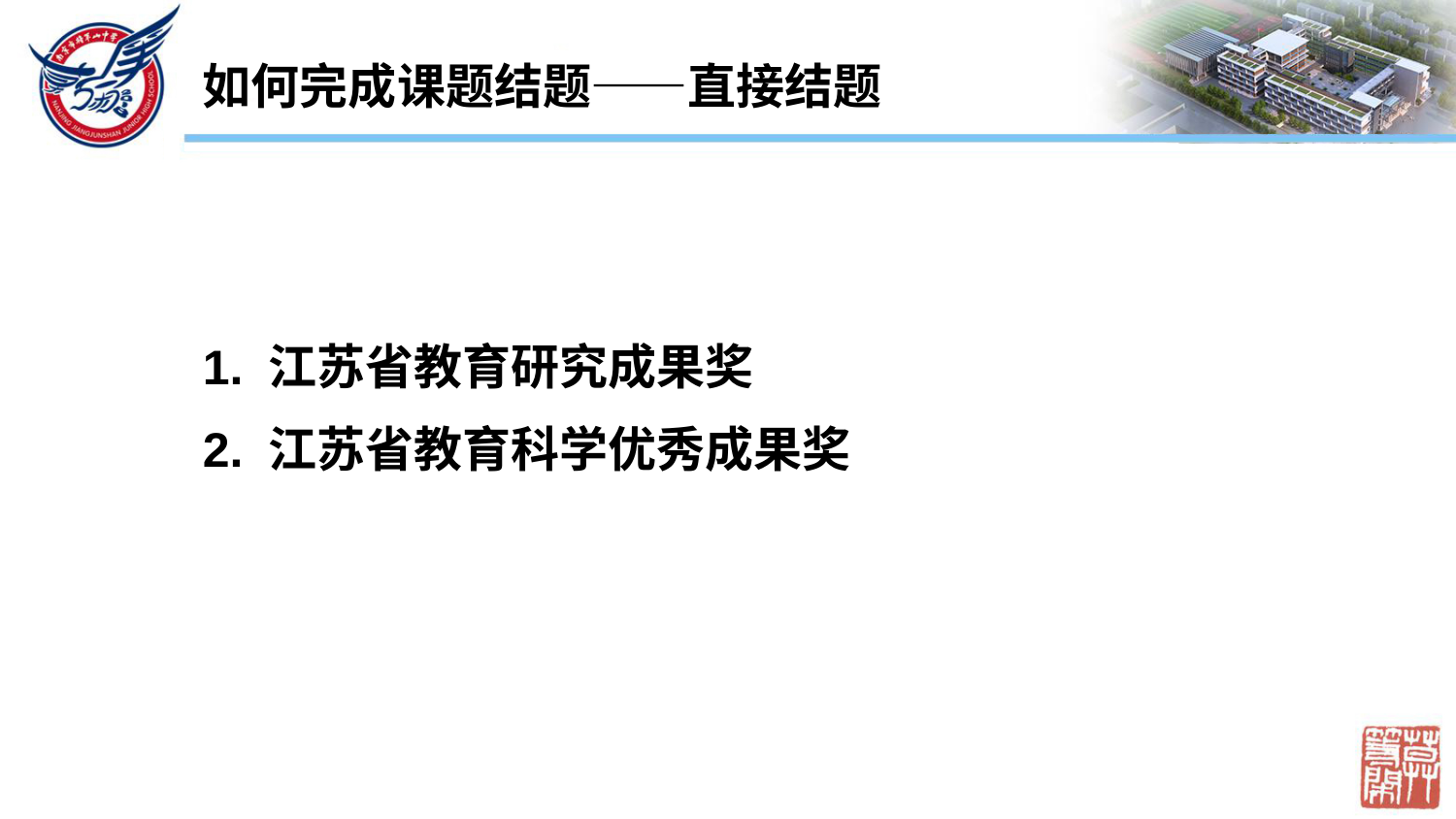

如何完成课题结题——直接结题
1. 江苏省教育研究成果奖
2. 江苏省教育科学优秀成果奖